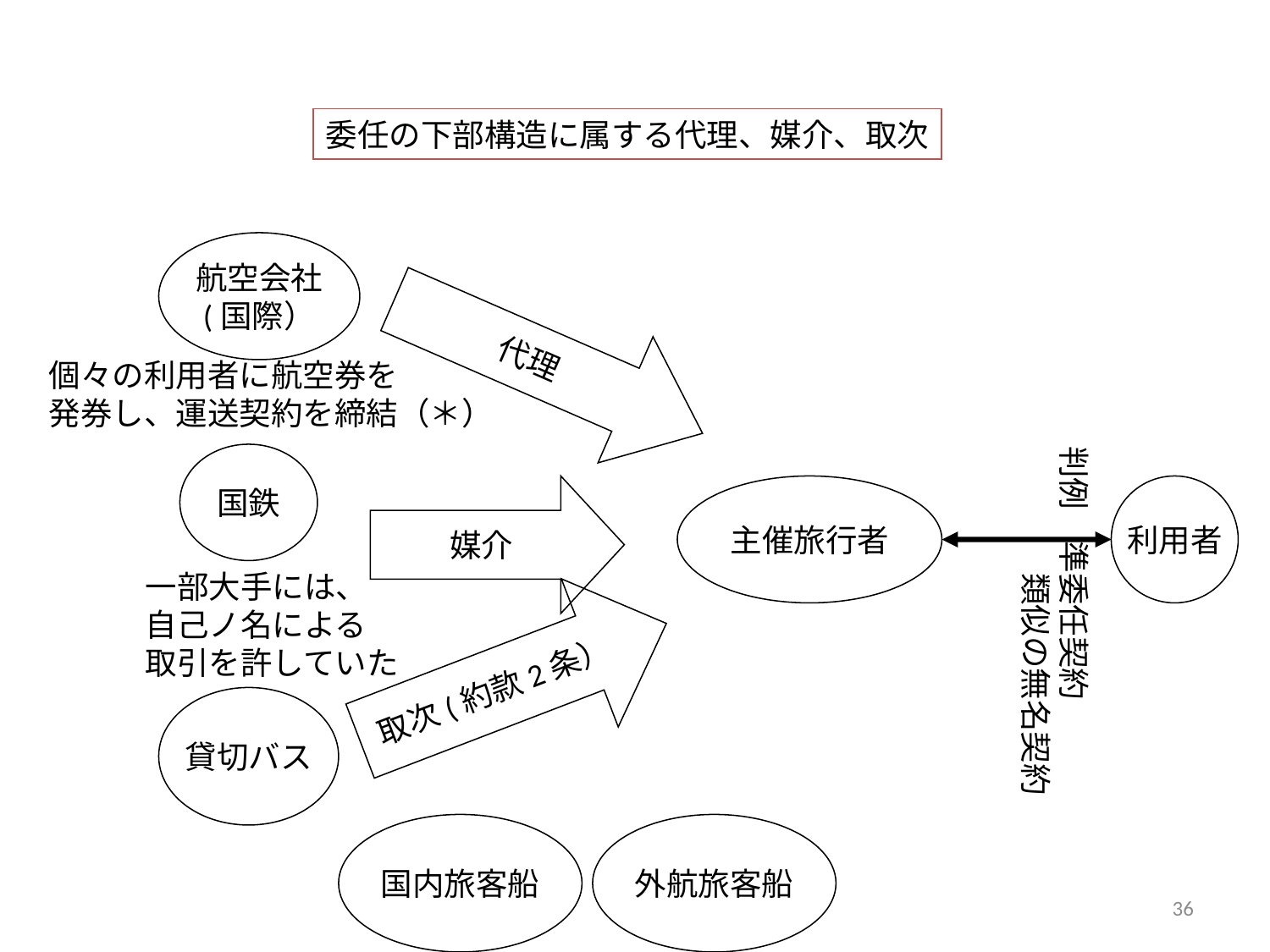

委任の下部構造に属する代理、媒介、取次
航空会社
(国際）
代理
個々の利用者に航空券を
発券し、運送契約を締結（＊）
判例　準委任契約
　　　　類似の無名契約
国鉄
媒介
主催旅行者
利用者

一部大手には、
自己ノ名による
取引を許していた
取次(約款2条）
貸切バス
国内旅客船
外航旅客船
36